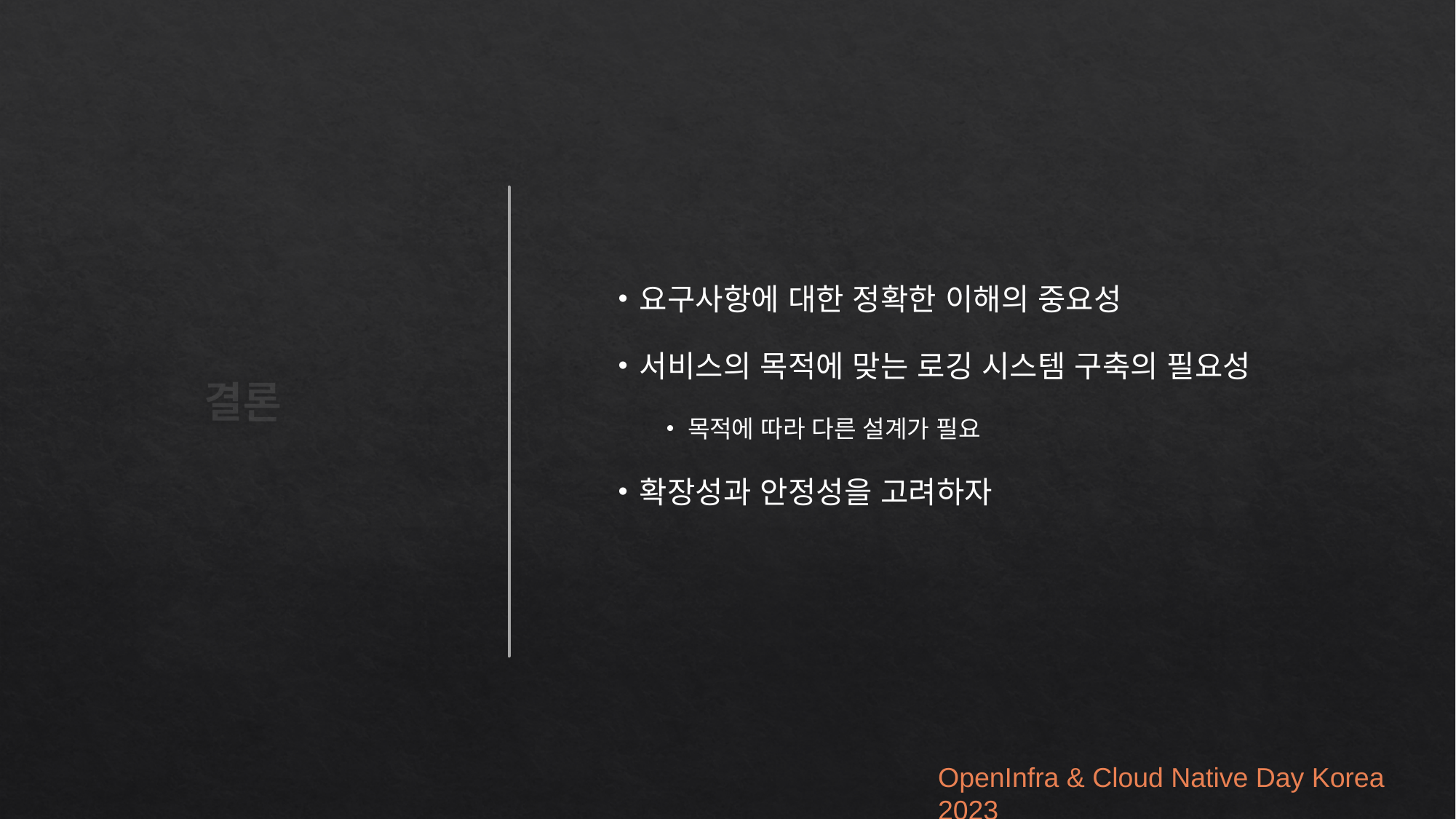

요구사항에 대한 정확한 이해의 중요성
서비스의 목적에 맞는 로깅 시스템 구축의 필요성
목적에 따라 다른 설계가 필요
확장성과 안정성을 고려하자
# 결론